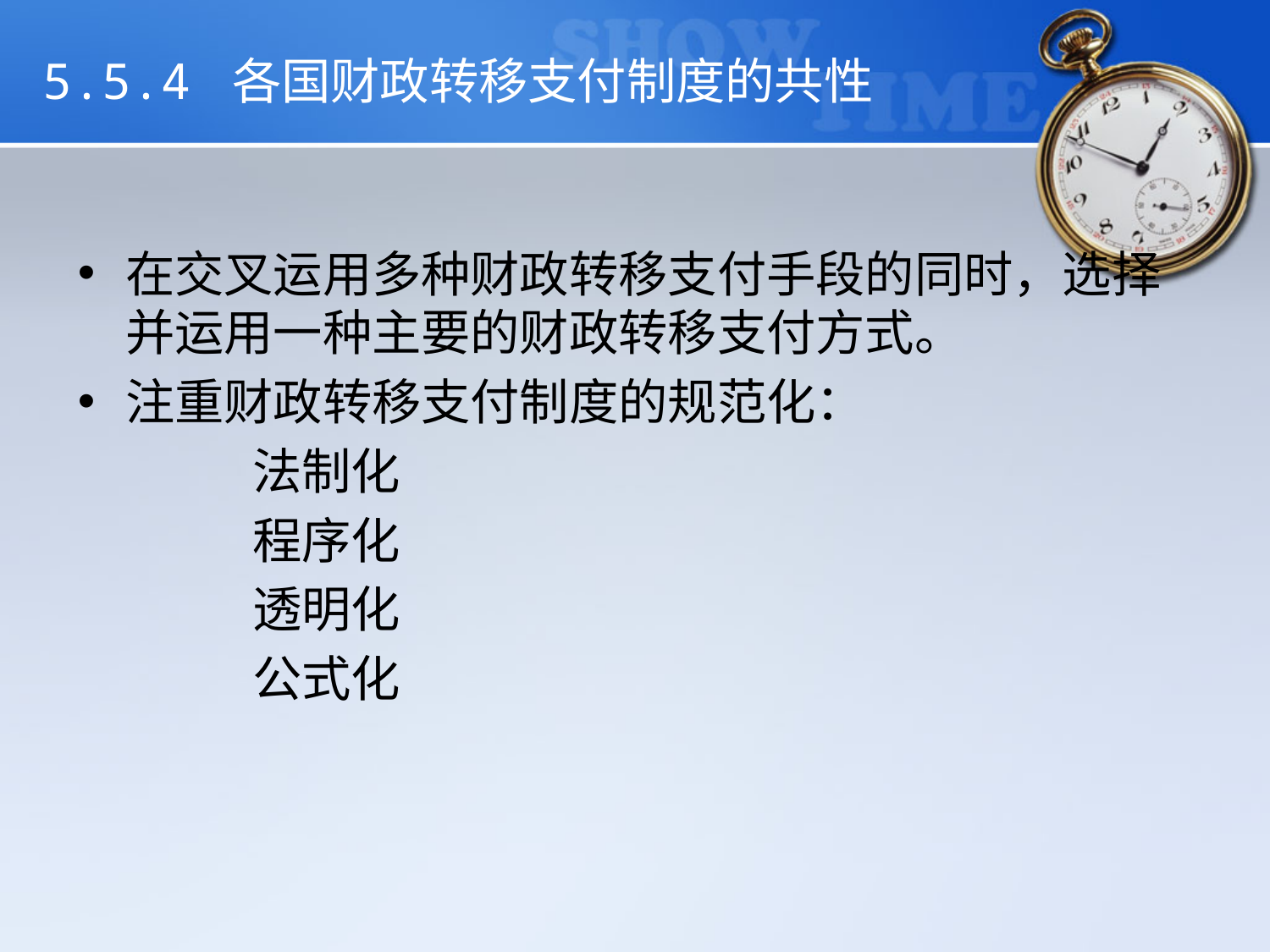

# 5.5.4 各国财政转移支付制度的共性
在交叉运用多种财政转移支付手段的同时，选择并运用一种主要的财政转移支付方式。
注重财政转移支付制度的规范化：
		法制化
		程序化
		透明化
		公式化